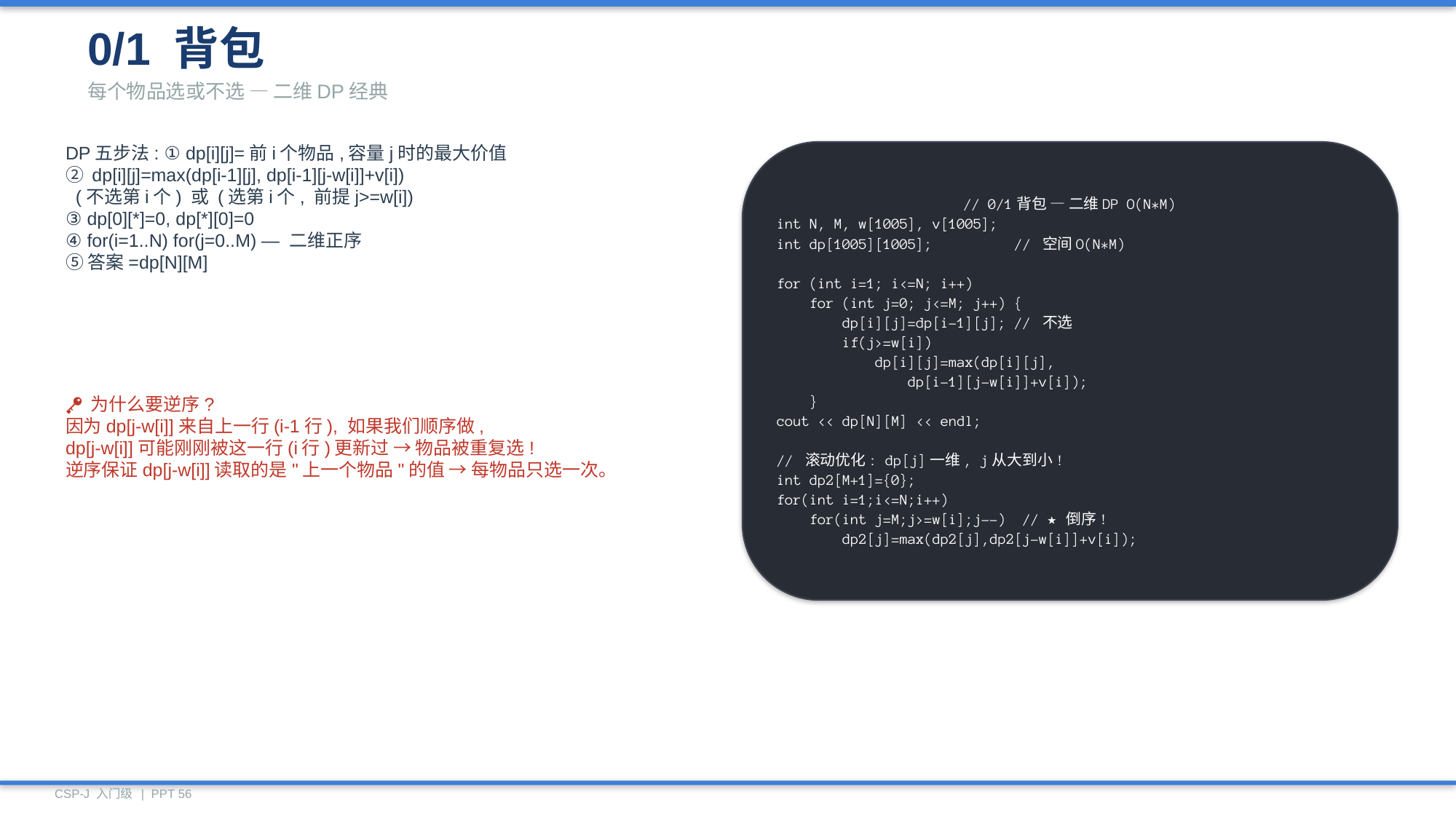

0/1 背包
每个物品选或不选 — 二维DP经典
DP五步法: ① dp[i][j]=前i个物品,容量j时的最大价值
② dp[i][j]=max(dp[i-1][j], dp[i-1][j-w[i]]+v[i])
  (不选第i个) 或 (选第i个, 前提j>=w[i])
③ dp[0][*]=0, dp[*][0]=0
④ for(i=1..N) for(j=0..M) — 二维正序
⑤ 答案=dp[N][M]
// 0/1背包 — 二维DP O(N*M)
int N, M, w[1005], v[1005];
int dp[1005][1005];          // 空间O(N*M)

for (int i=1; i<=N; i++)
    for (int j=0; j<=M; j++) {
        dp[i][j]=dp[i-1][j]; // 不选
        if(j>=w[i])
            dp[i][j]=max(dp[i][j],
                dp[i-1][j-w[i]]+v[i]);
    }
cout << dp[N][M] << endl;

// 滚动优化: dp[j]一维, j从大到小!
int dp2[M+1]={0};
for(int i=1;i<=N;i++)
    for(int j=M;j>=w[i];j--)  // ★倒序!
        dp2[j]=max(dp2[j],dp2[j-w[i]]+v[i]);
🔑 为什么要逆序?
因为dp[j-w[i]]来自上一行(i-1行), 如果我们顺序做,
dp[j-w[i]]可能刚刚被这一行(i行)更新过 → 物品被重复选!
逆序保证dp[j-w[i]]读取的是"上一个物品"的值 → 每物品只选一次。

CSP-J 入门级  |  PPT 56